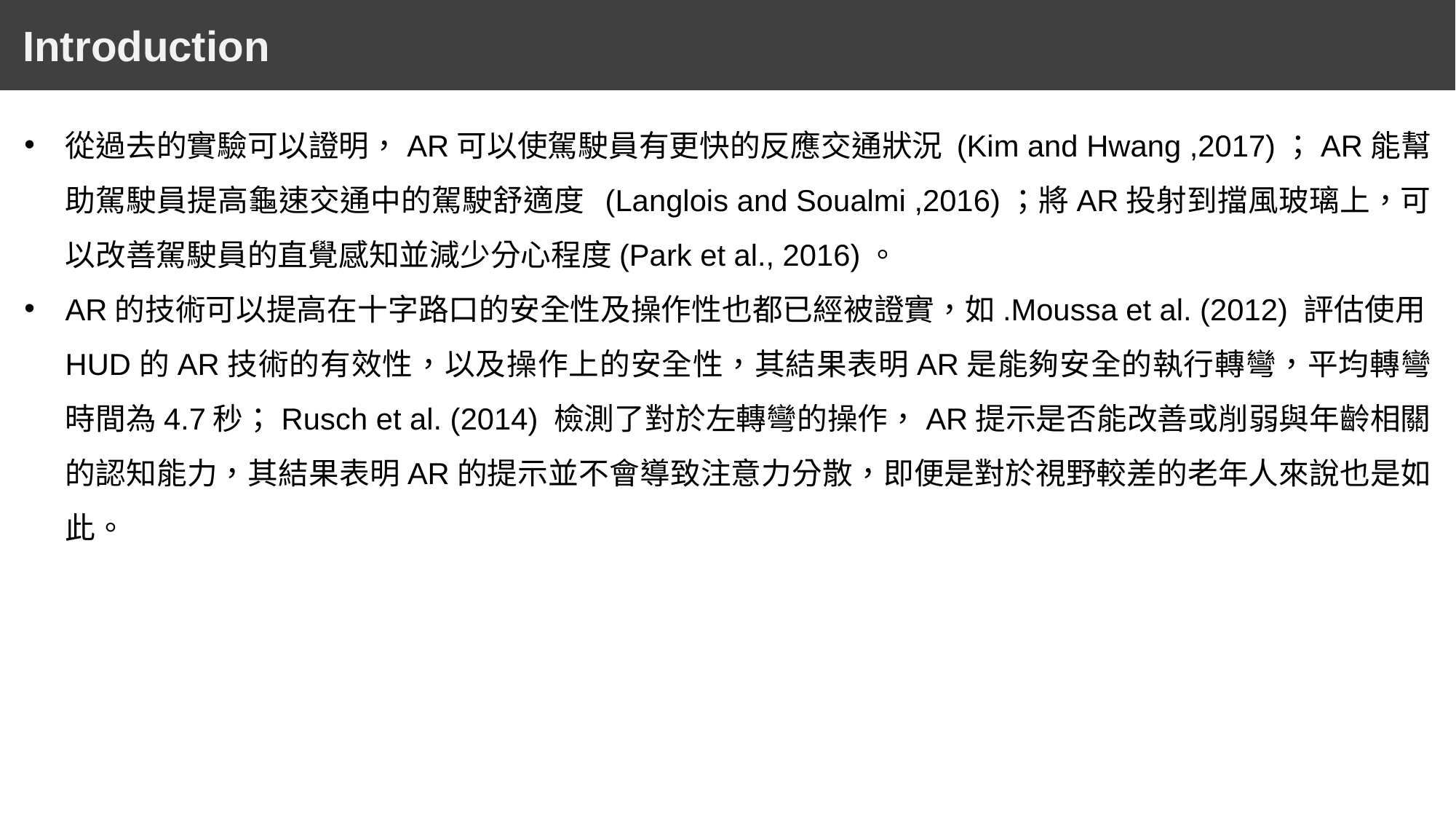

Introduction
從過去的實驗可以證明，AR可以使駕駛員有更快的反應交通狀況 (Kim and Hwang ,2017)；AR能幫助駕駛員提高龜速交通中的駕駛舒適度  (Langlois and Soualmi ,2016)；將AR投射到擋風玻璃上，可以改善駕駛員的直覺感知並減少分心程度(Park et al., 2016)。
AR的技術可以提高在十字路口的安全性及操作性也都已經被證實，如.Moussa et al. (2012) 評估使用HUD的AR技術的有效性，以及操作上的安全性，其結果表明AR是能夠安全的執行轉彎，平均轉彎時間為4.7秒；Rusch et al. (2014) 檢測了對於左轉彎的操作，AR提示是否能改善或削弱與年齡相關的認知能力，其結果表明AR的提示並不會導致注意力分散，即便是對於視野較差的老年人來說也是如此。